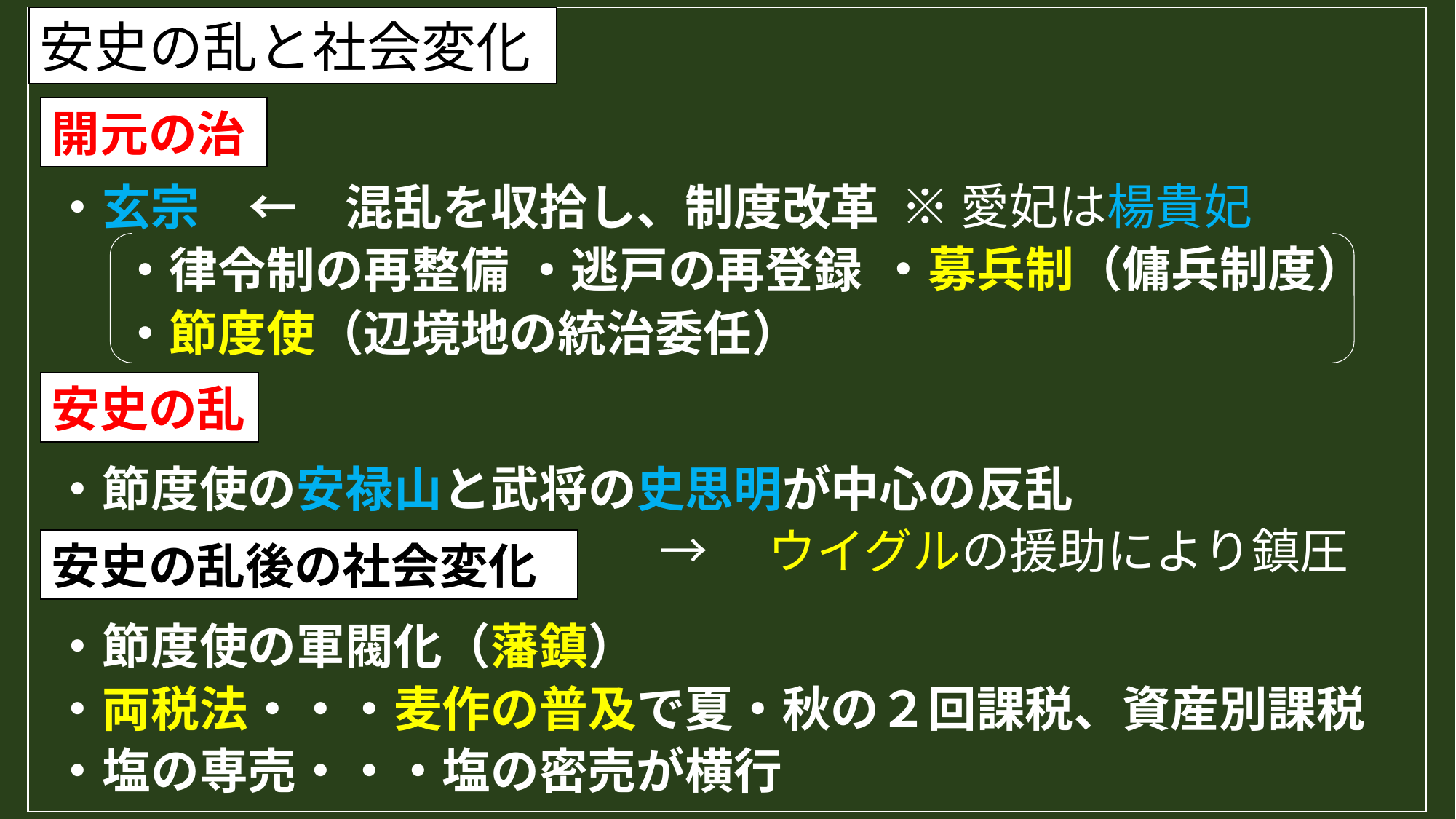

安史の乱と社会変化
開元の治
※愛妃は楊貴妃
・玄宗　←　混乱を収拾し、制度改革

・募兵制（傭兵制度）
・律令制の再整備
・逃戸の再登録
・節度使（辺境地の統治委任）
安史の乱
・節度使の安禄山と武将の史思明が中心の反乱
→　ウイグルの援助により鎮圧
安史の乱後の社会変化
・節度使の軍閥化（藩鎮）
・両税法・・・麦作の普及で夏・秋の２回課税、資産別課税
・塩の専売・・・塩の密売が横行